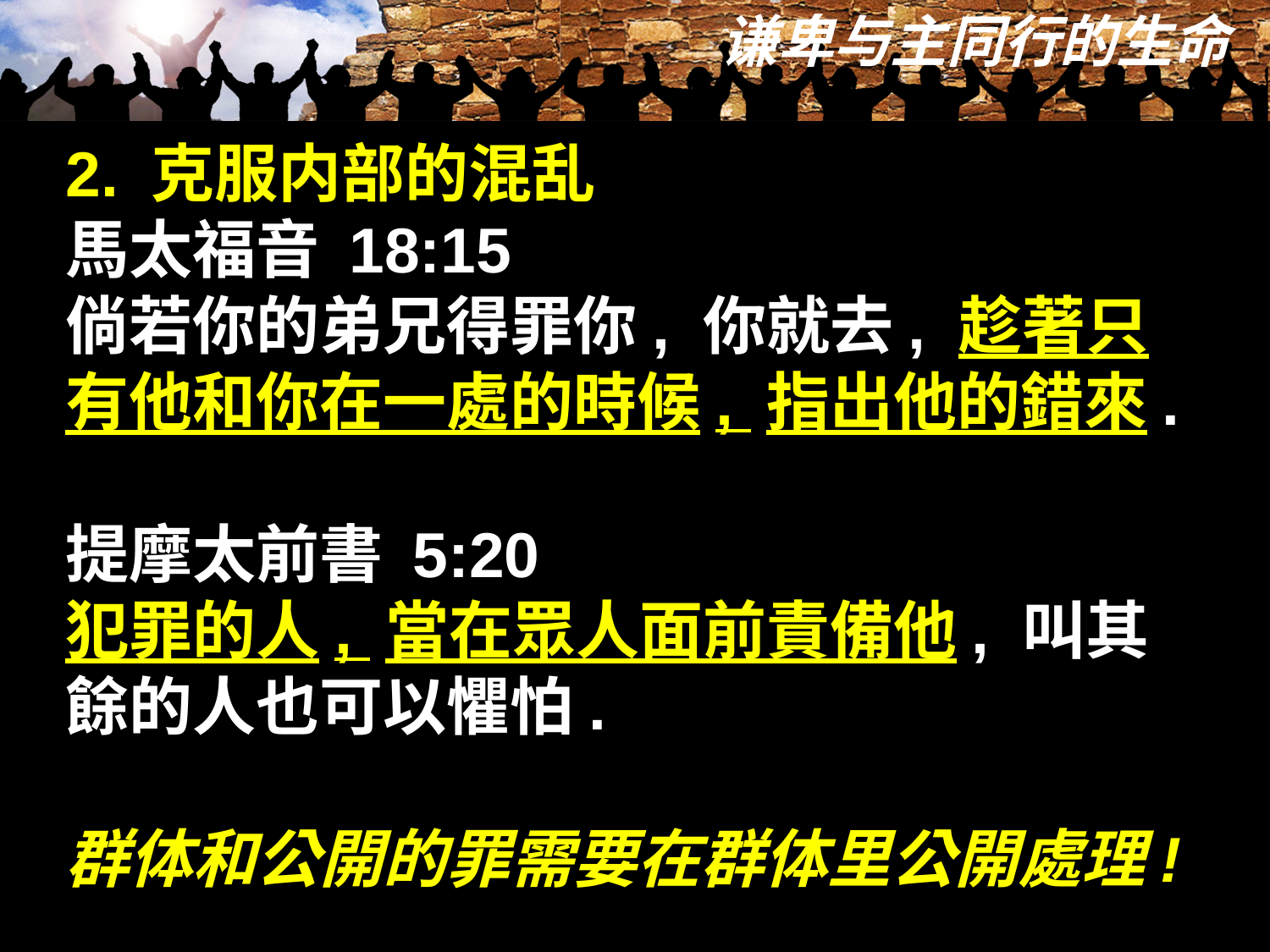

2. 克服内部的混乱
馬太福音 18:15
倘若你的弟兄得罪你, 你就去, 趁著只有他和你在一處的時候, 指出他的錯來.

提摩太前書 5:20
犯罪的人, 當在眾人面前責備他, 叫其餘的人也可以懼怕.

群体和公開的罪需要在群体里公開處理!